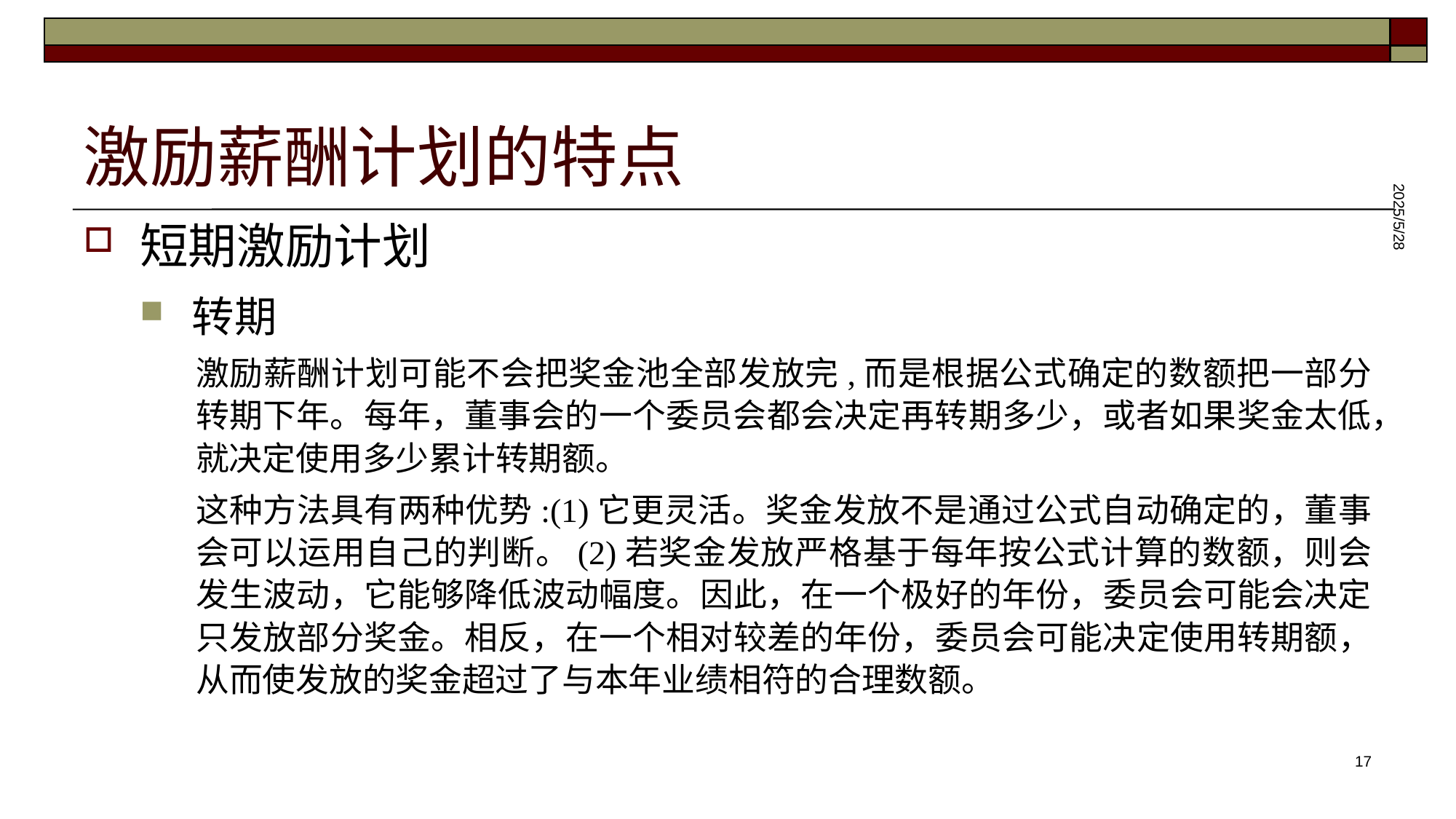

# 激励薪酬计划的特点
短期激励计划
转期
激励薪酬计划可能不会把奖金池全部发放完,而是根据公式确定的数额把一部分转期下年。每年，董事会的一个委员会都会决定再转期多少，或者如果奖金太低，就决定使用多少累计转期额。
这种方法具有两种优势:(1)它更灵活。奖金发放不是通过公式自动确定的，董事会可以运用自己的判断。(2)若奖金发放严格基于每年按公式计算的数额，则会发生波动，它能够降低波动幅度。因此，在一个极好的年份，委员会可能会决定只发放部分奖金。相反，在一个相对较差的年份，委员会可能决定使用转期额，从而使发放的奖金超过了与本年业绩相符的合理数额。

2025/5/28
17